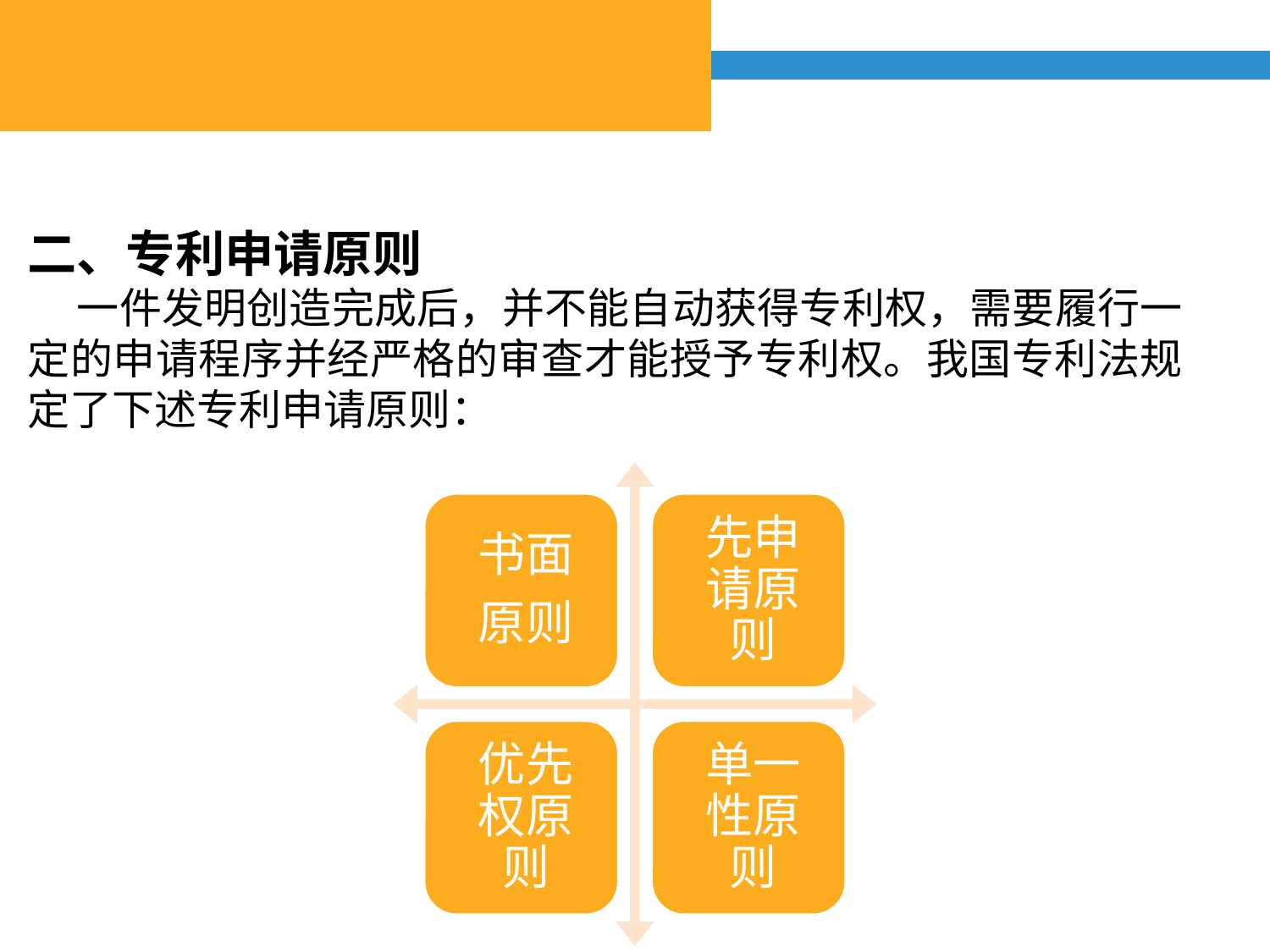

二、专利申请原则
    一件发明创造完成后，并不能自动获得专利权，需要履行一定的申请程序并经严格的审查才能授予专利权。我国专利法规定了下述专利申请原则：
书面
原则
先申请原则
优先权原则
单一性原则